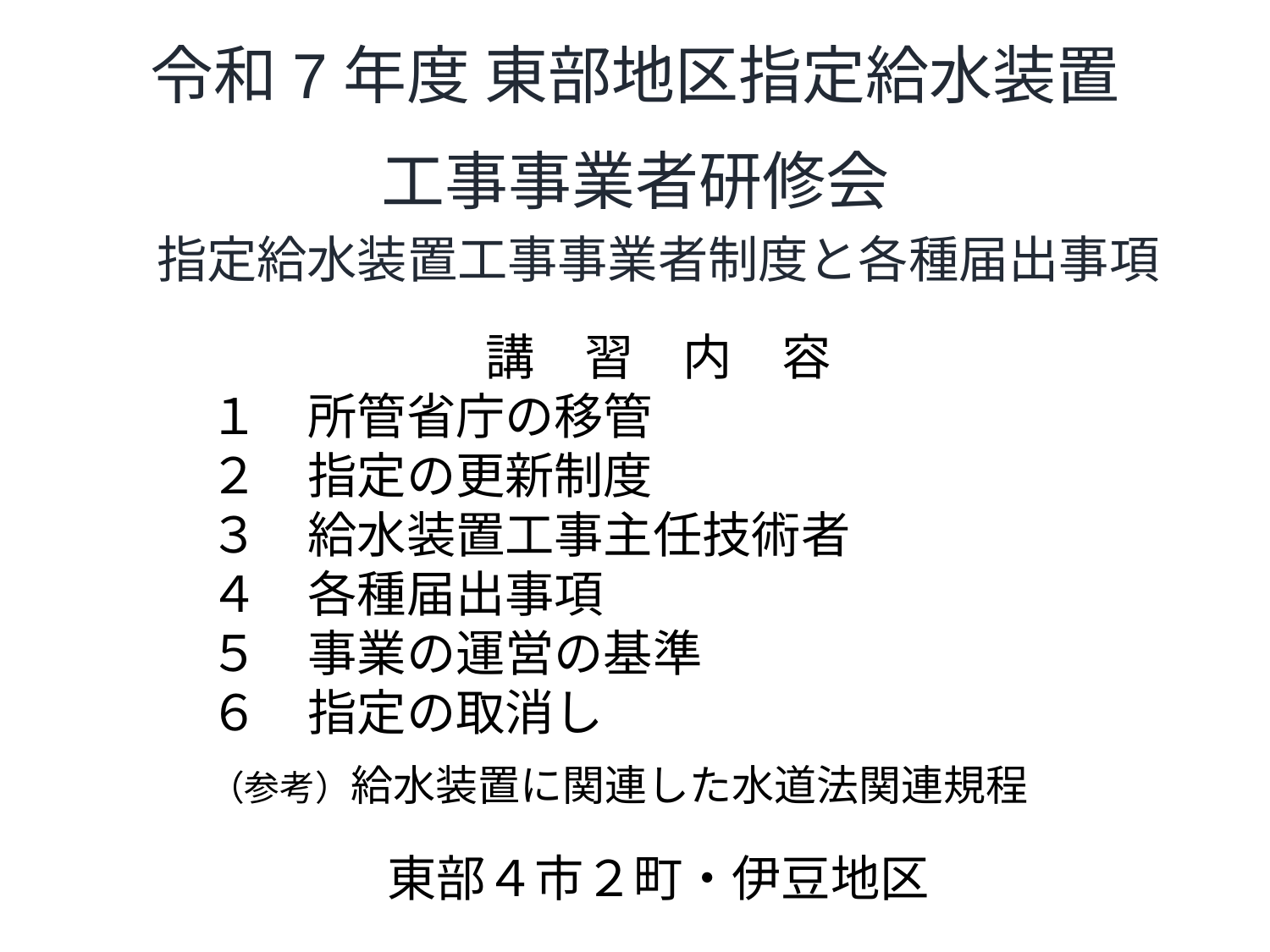

# 令和7年度 東部地区指定給水装置 工事事業者研修会
指定給水装置工事事業者制度と各種届出事項
講　習　内　容
１　所管省庁の移管
２　指定の更新制度
３　給水装置工事主任技術者
４　各種届出事項
５　事業の運営の基準
６　指定の取消し
（参考）給水装置に関連した水道法関連規程
東部４市２町・伊豆地区